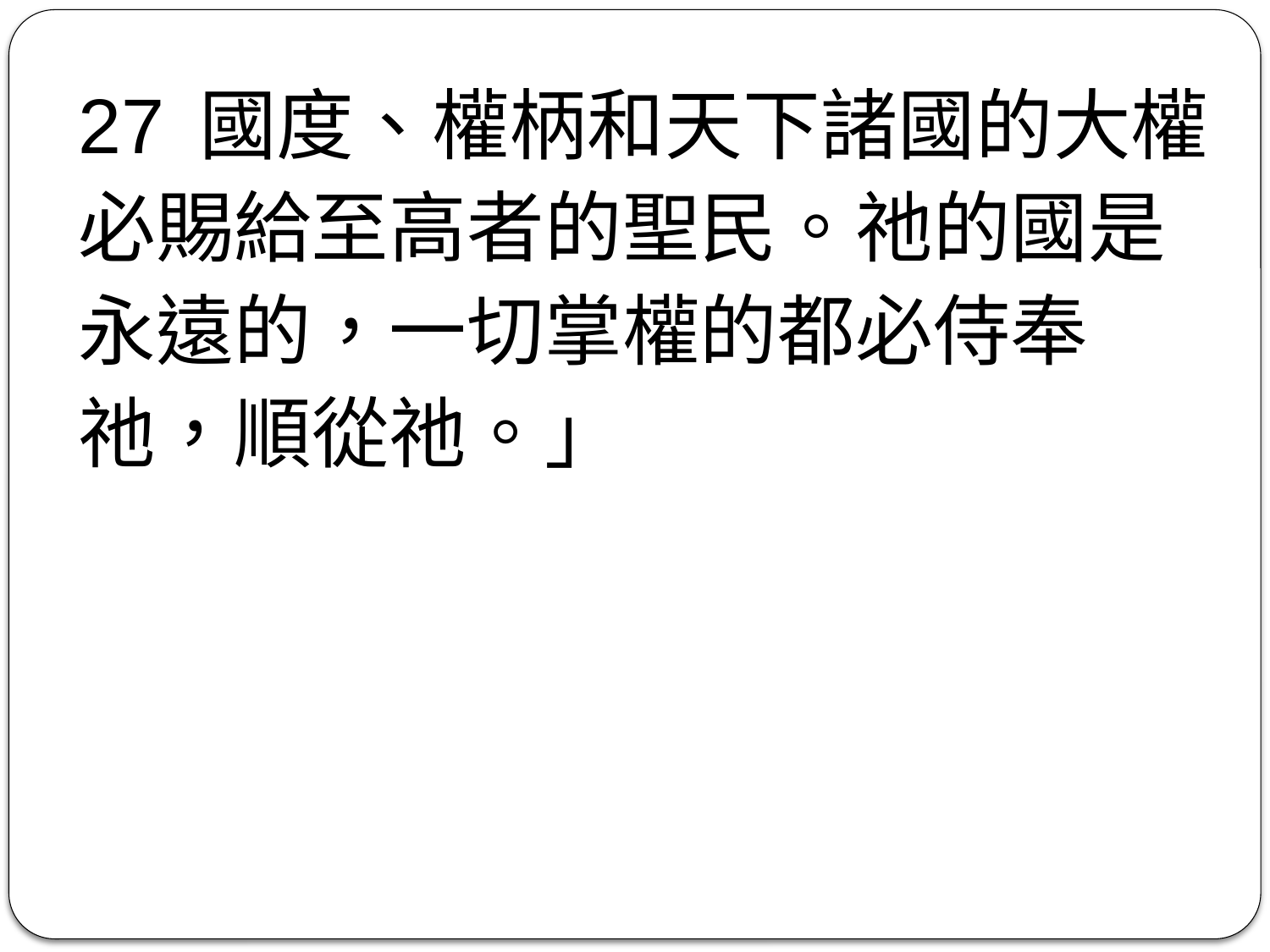

27 國度、權柄和天下諸國的大權必賜給至高者的聖民。祂的國是永遠的，一切掌權的都必侍奉祂，順從祂。」